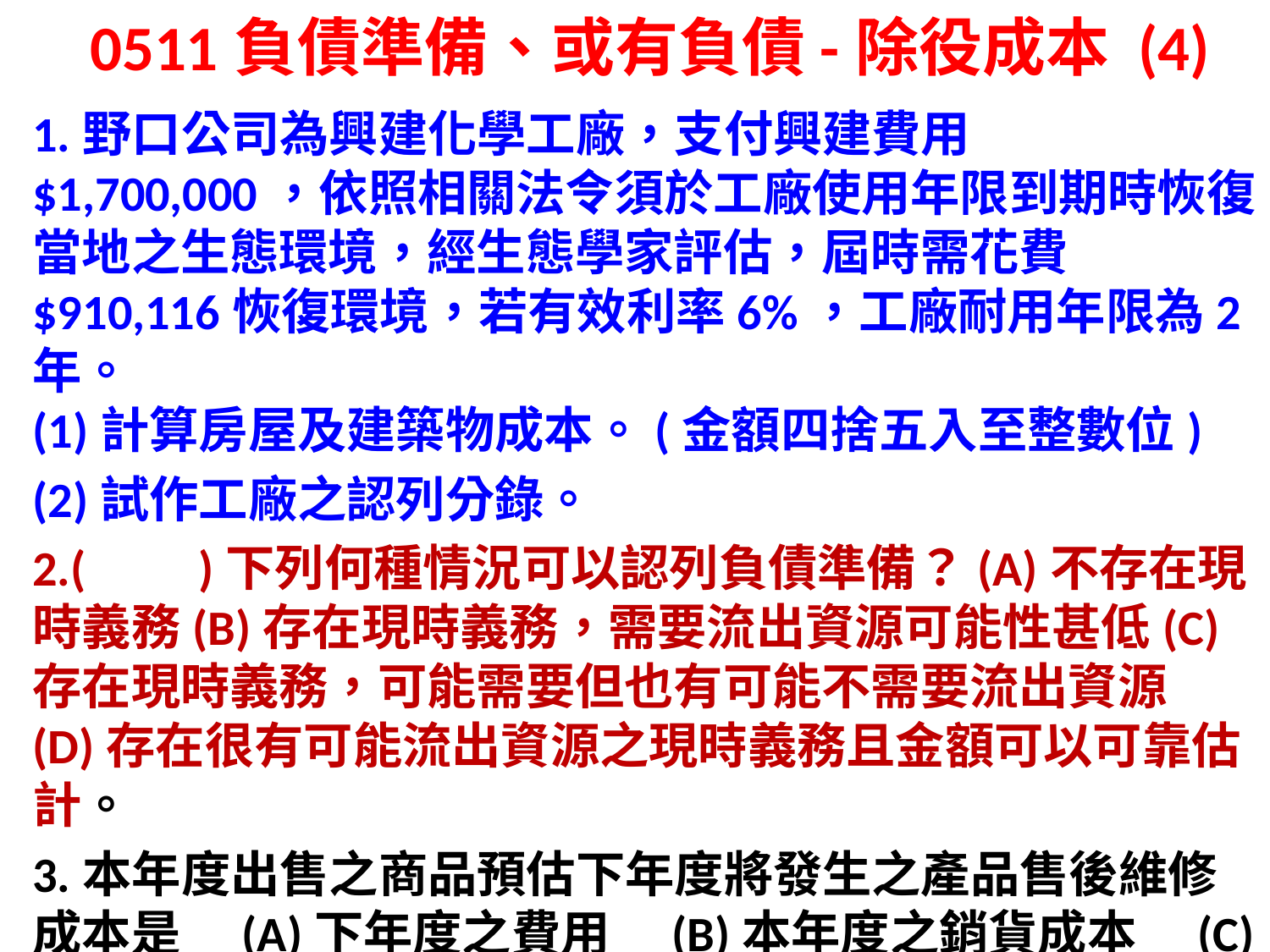

# 0511負債準備、或有負債-除役成本 (4)
1.野口公司為興建化學工廠，支付興建費用$1,700,000，依照相關法令須於工廠使用年限到期時恢復當地之生態環境，經生態學家評估，屆時需花費$910,116恢復環境，若有效利率6%，工廠耐用年限為2年。
(1)計算房屋及建築物成本。(金額四捨五入至整數位)
(2)試作工廠之認列分錄。
2.(          )下列何種情況可以認列負債準備？(A)不存在現時義務(B)存在現時義務，需要流出資源可能性甚低(C)存在現時義務，可能需要但也有可能不需要流出資源　(D)存在很有可能流出資源之現時義務且金額可以可靠估計。
3.本年度出售之商品預估下年度將發生之產品售後維修成本是　(A)下年度之費用　(B)本年度之銷貨成本　(C)下年度之預付費用　(D)本年度之預付費用。